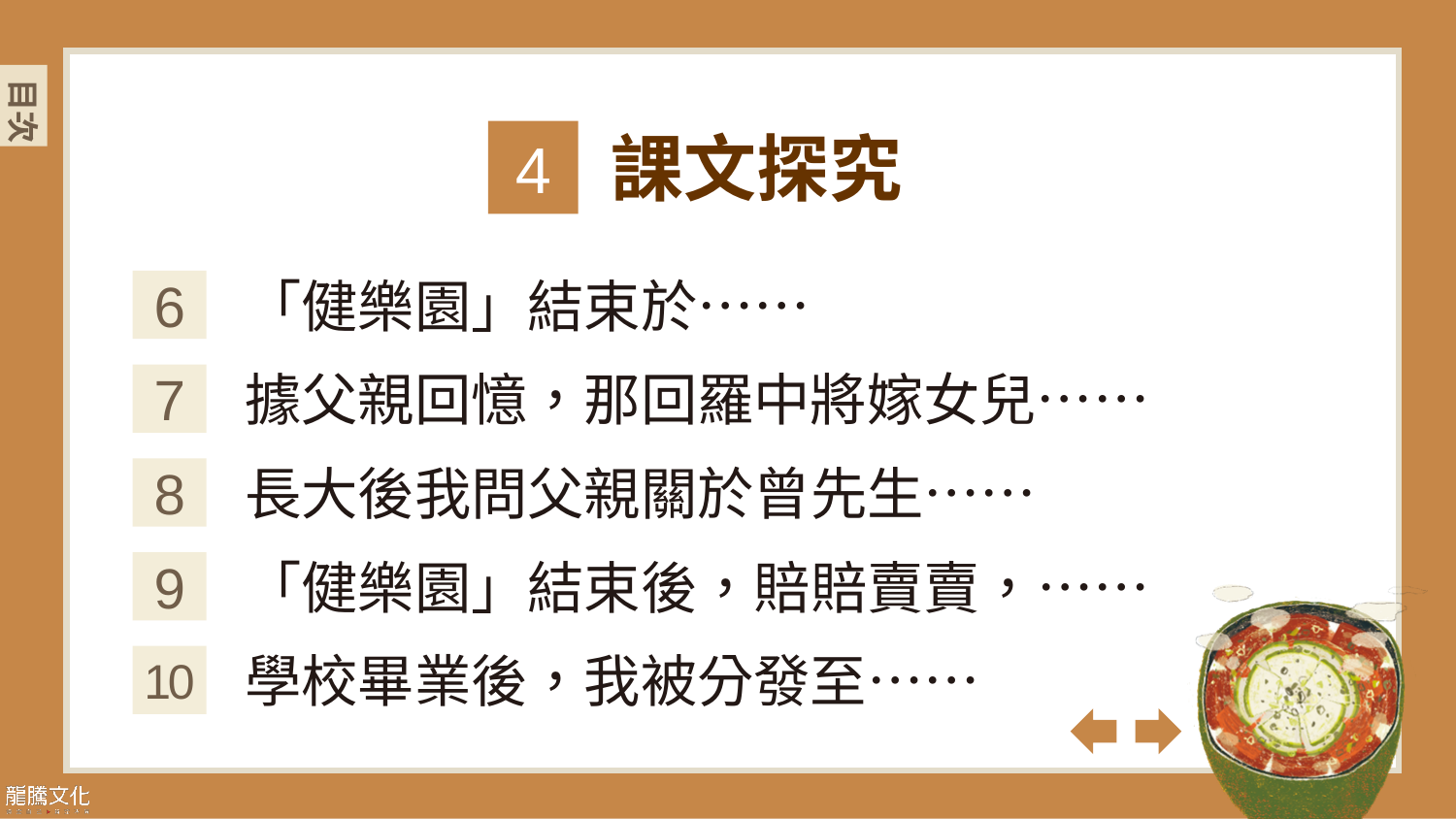

課文探究
4
「健樂園」結束於……

6
據父親回憶，那回羅中將嫁女兒……

7
長大後我問父親關於曾先生……

8
「健樂園」結束後，賠賠賣賣，……

9
學校畢業後，我被分發至……

10